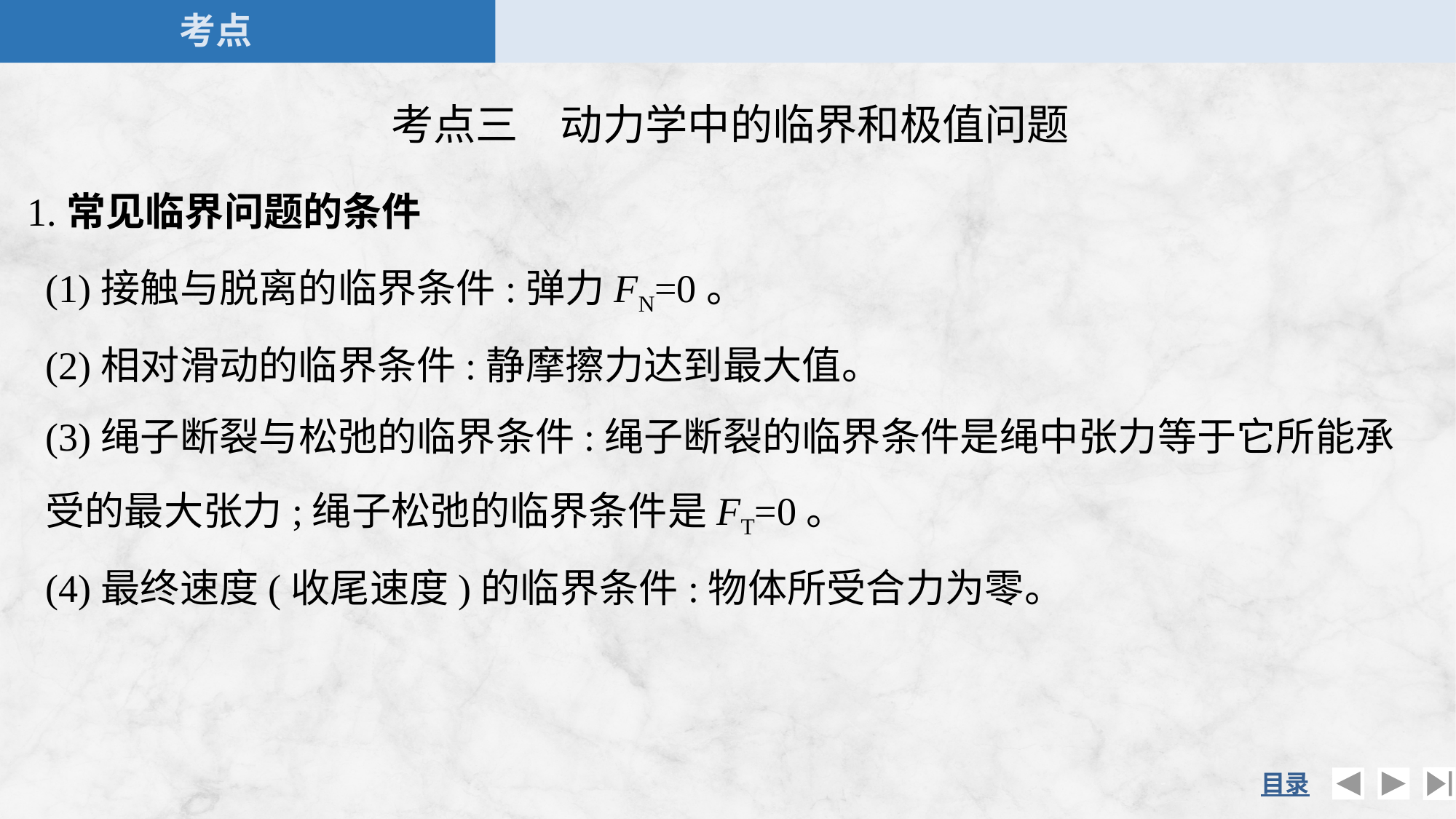

考点三　动力学中的临界和极值问题
1.常见临界问题的条件
(1)接触与脱离的临界条件:弹力FN=0。
(2)相对滑动的临界条件:静摩擦力达到最大值。
(3)绳子断裂与松弛的临界条件:绳子断裂的临界条件是绳中张力等于它所能承受的最大张力;绳子松弛的临界条件是FT=0。
(4)最终速度(收尾速度)的临界条件:物体所受合力为零。